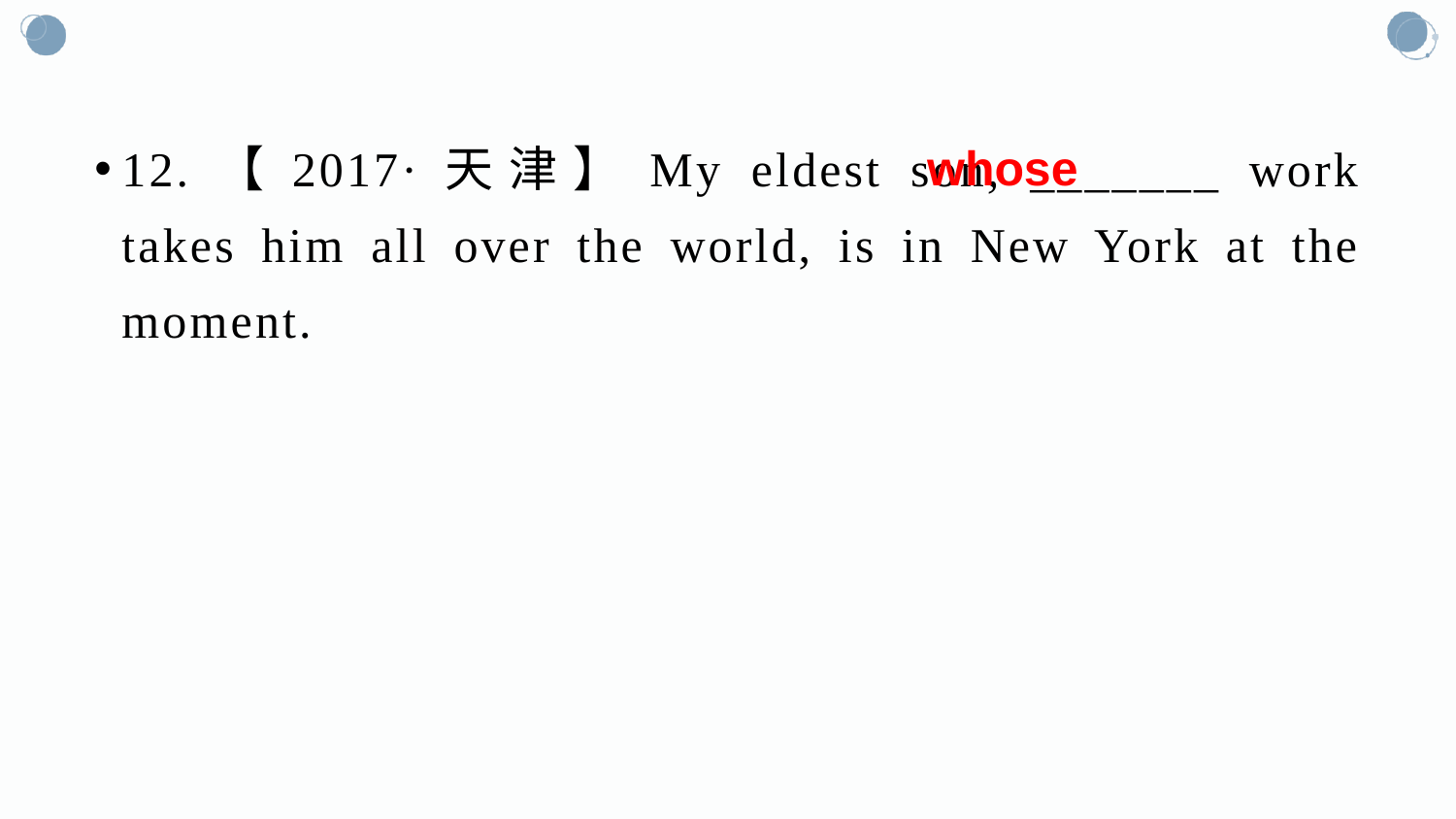

#
12.【2017·天津】My eldest son, _______ work takes him all over the world, is in New York at the moment.
whose